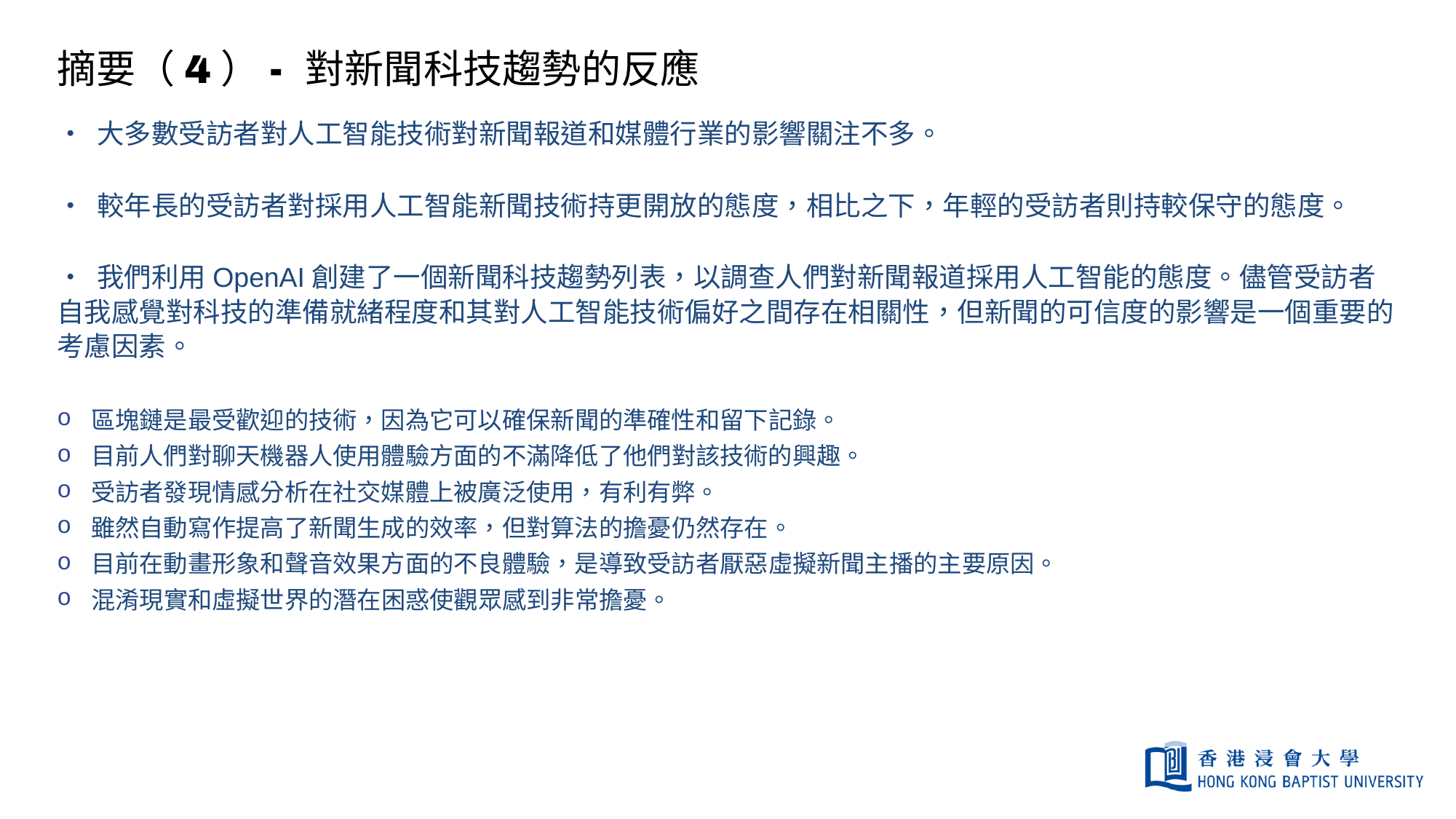

# 摘要（4）- 對新聞科技趨勢的反應
• 大多數受訪者對人工智能技術對新聞報道和媒體行業的影響關注不多。

• 較年長的受訪者對採用人工智能新聞技術持更開放的態度，相比之下，年輕的受訪者則持較保守的態度。

• 我們利用OpenAI創建了一個新聞科技趨勢列表，以調查人們對新聞報道採用人工智能的態度。儘管受訪者自我感覺對科技的準備就緒程度和其對人工智能技術偏好之間存在相關性，但新聞的可信度的影響是一個重要的考慮因素。

區塊鏈是最受歡迎的技術，因為它可以確保新聞的準確性和留下記錄。
目前人們對聊天機器人使用體驗方面的不滿降低了他們對該技術的興趣。
受訪者發現情感分析在社交媒體上被廣泛使用，有利有弊。
雖然自動寫作提高了新聞生成的效率，但對算法的擔憂仍然存在。
目前在動畫形象和聲音效果方面的不良體驗，是導致受訪者厭惡虛擬新聞主播的主要原因。
混淆現實和虛擬世界的潛在困惑使觀眾感到非常擔憂。